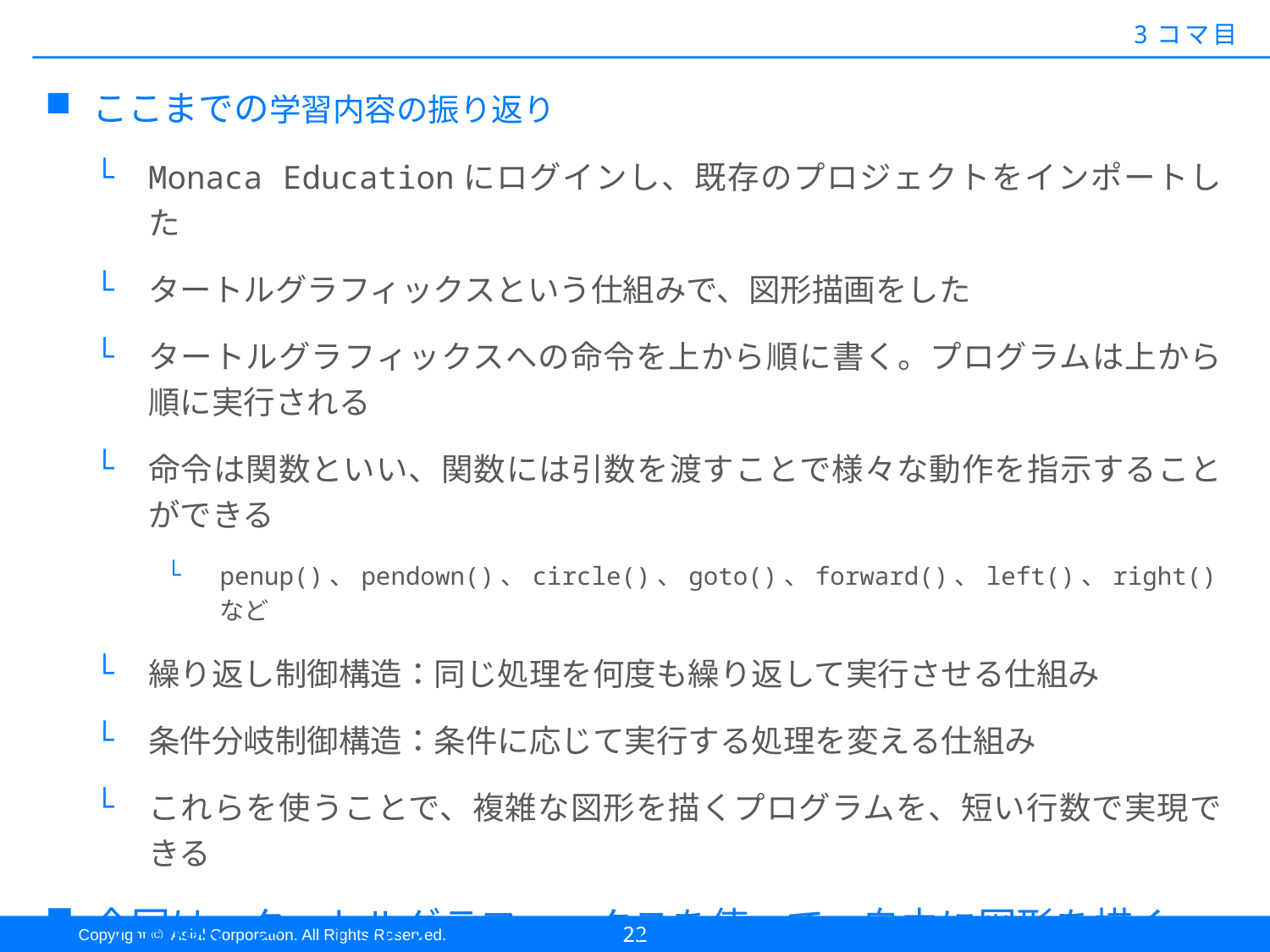

#
3コマ目
ここまでの学習内容の振り返り
Monaca Educationにログインし、既存のプロジェクトをインポートした
タートルグラフィックスという仕組みで、図形描画をした
タートルグラフィックスへの命令を上から順に書く。プログラムは上から順に実行される
命令は関数といい、関数には引数を渡すことで様々な動作を指示することができる
penup()、pendown()、circle()、goto()、forward()、left()、right()など
繰り返し制御構造：同じ処理を何度も繰り返して実行させる仕組み
条件分岐制御構造：条件に応じて実行する処理を変える仕組み
これらを使うことで、複雑な図形を描くプログラムを、短い行数で実現できる
今回は、タートルグラフィックスを使って、自由に図形を描く

22